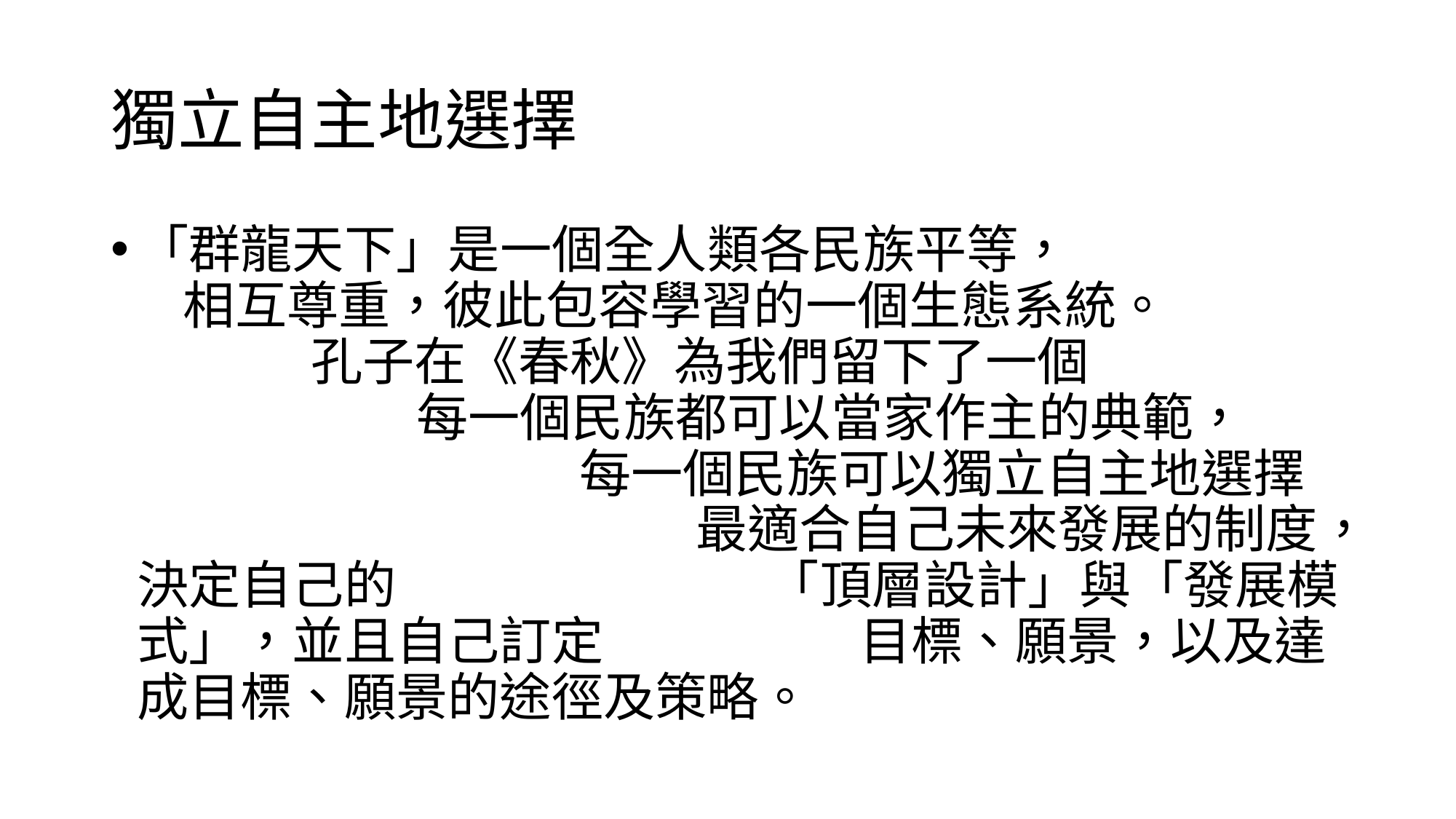

# 獨立自主地選擇
「群龍天下」是一個全人類各民族平等，                            相互尊重，彼此包容學習的一個生態系統。                               孔子在《春秋》為我們留下了一個                                              每一個民族都可以當家作主的典範，                                               每一個民族可以獨立自主地選擇                                                    最適合自己未來發展的制度，決定自己的                                「頂層設計」與「發展模式」，並且自己訂定                      目標、願景，以及達成目標、願景的途徑及策略。